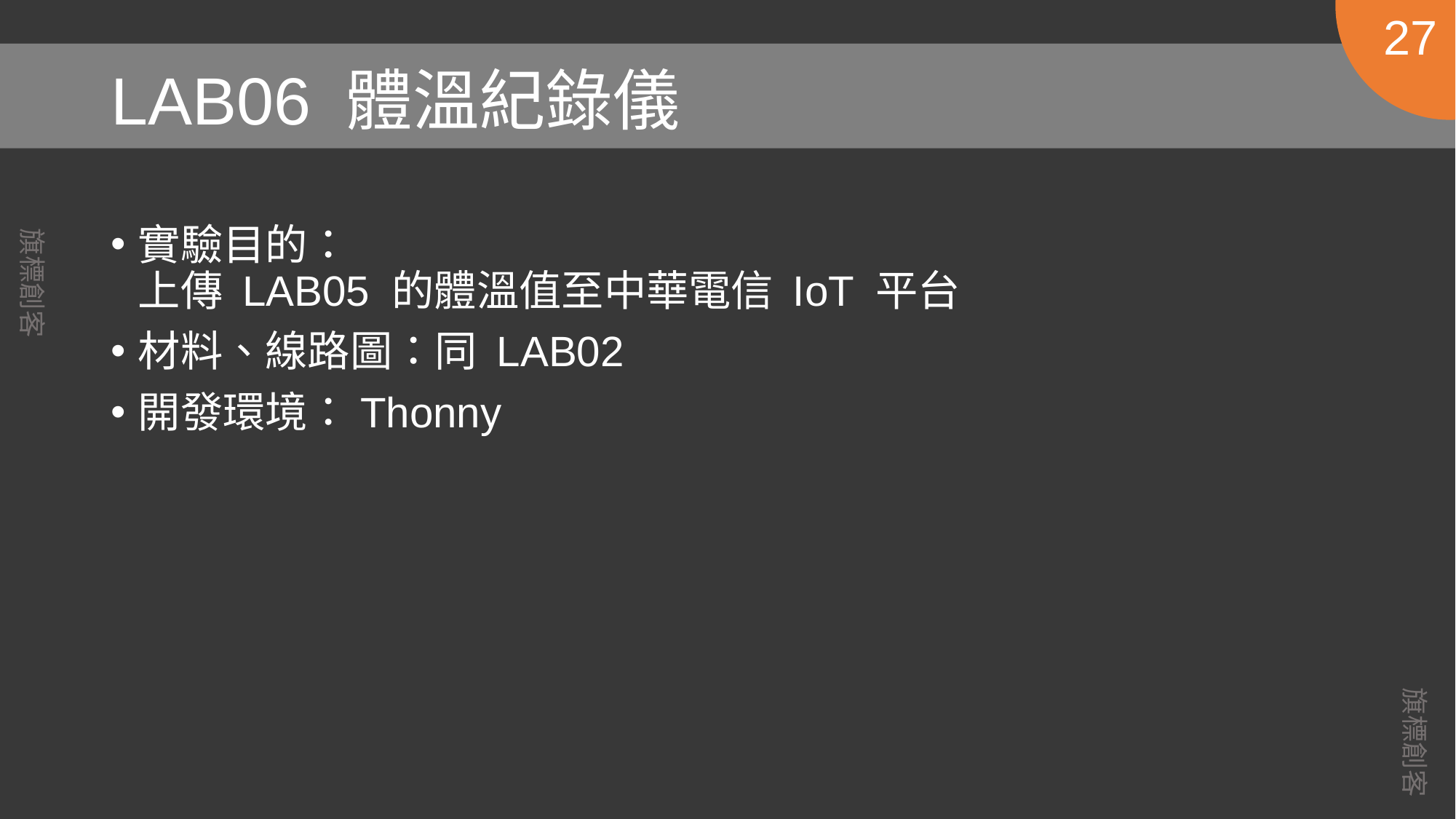

27
# LAB06 體溫紀錄儀
實驗目的：
上傳 LAB05 的體溫值至中華電信 IoT 平台
材料、線路圖：同 LAB02
開發環境：Thonny